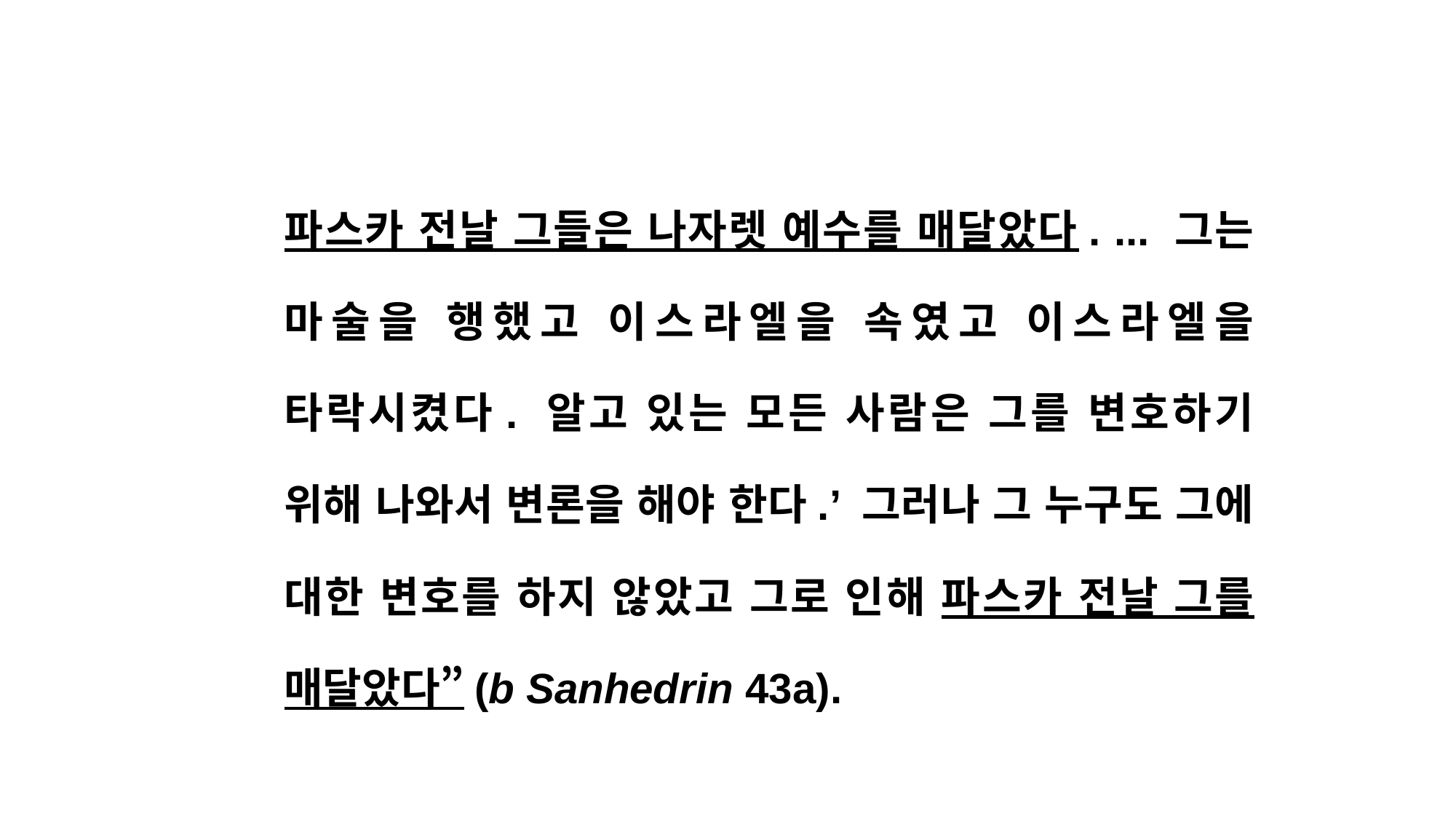

파스카 전날 그들은 나자렛 예수를 매달았다. ... 그는 마술을 행했고 이스라엘을 속였고 이스라엘을 타락시켰다. 알고 있는 모든 사람은 그를 변호하기 위해 나와서 변론을 해야 한다.’ 그러나 그 누구도 그에 대한 변호를 하지 않았고 그로 인해 파스카 전날 그를 매달았다”(b Sanhedrin 43a).